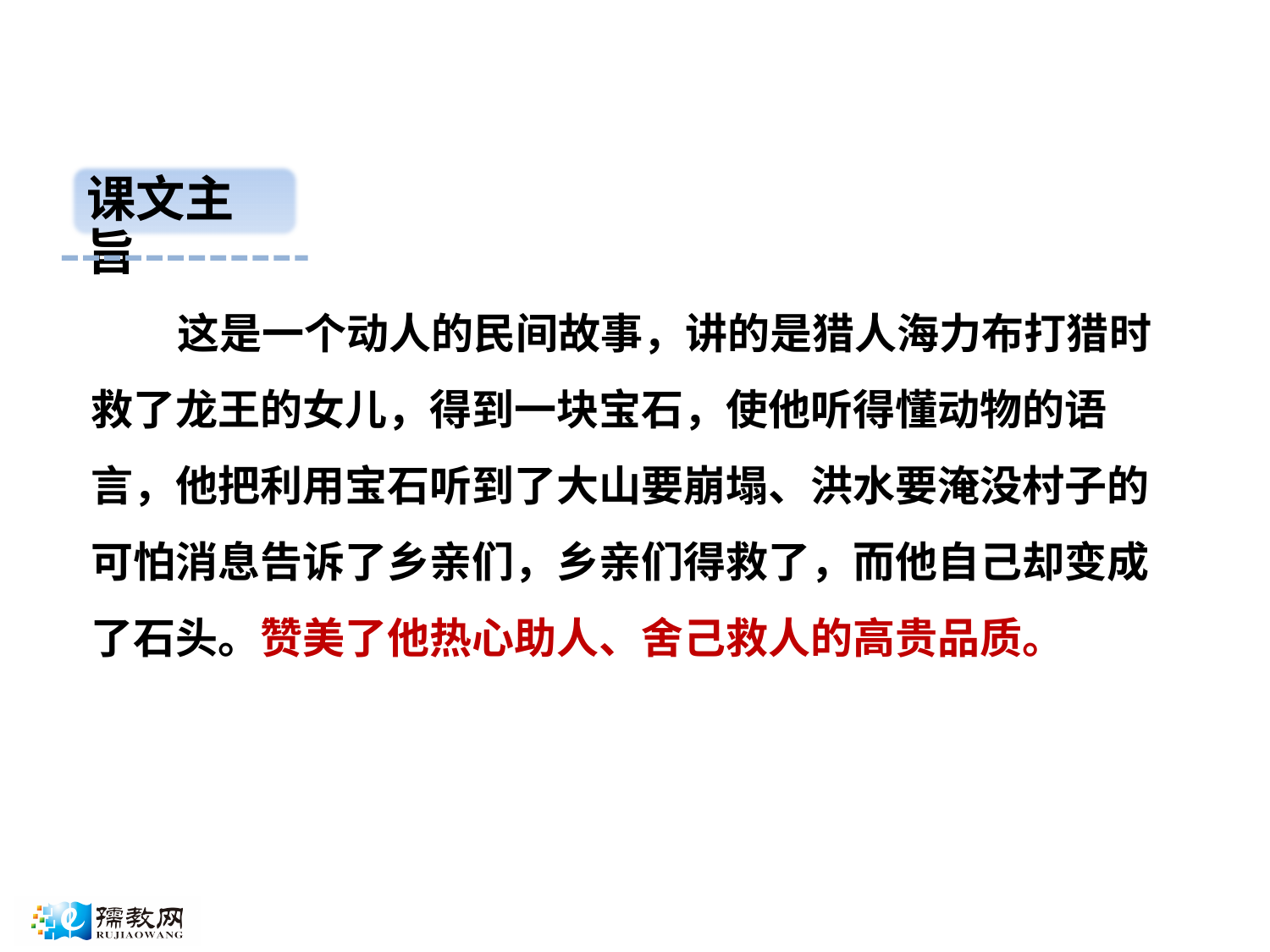

课文主旨

这是一个动人的民间故事，讲的是猎人海力布打猎时救了龙王的女儿，得到一块宝石，使他听得懂动物的语言，他把利用宝石听到了大山要崩塌、洪水要淹没村子的可怕消息告诉了乡亲们，乡亲们得救了，而他自己却变成了石头。赞美了他热心助人、舍己救人的高贵品质。